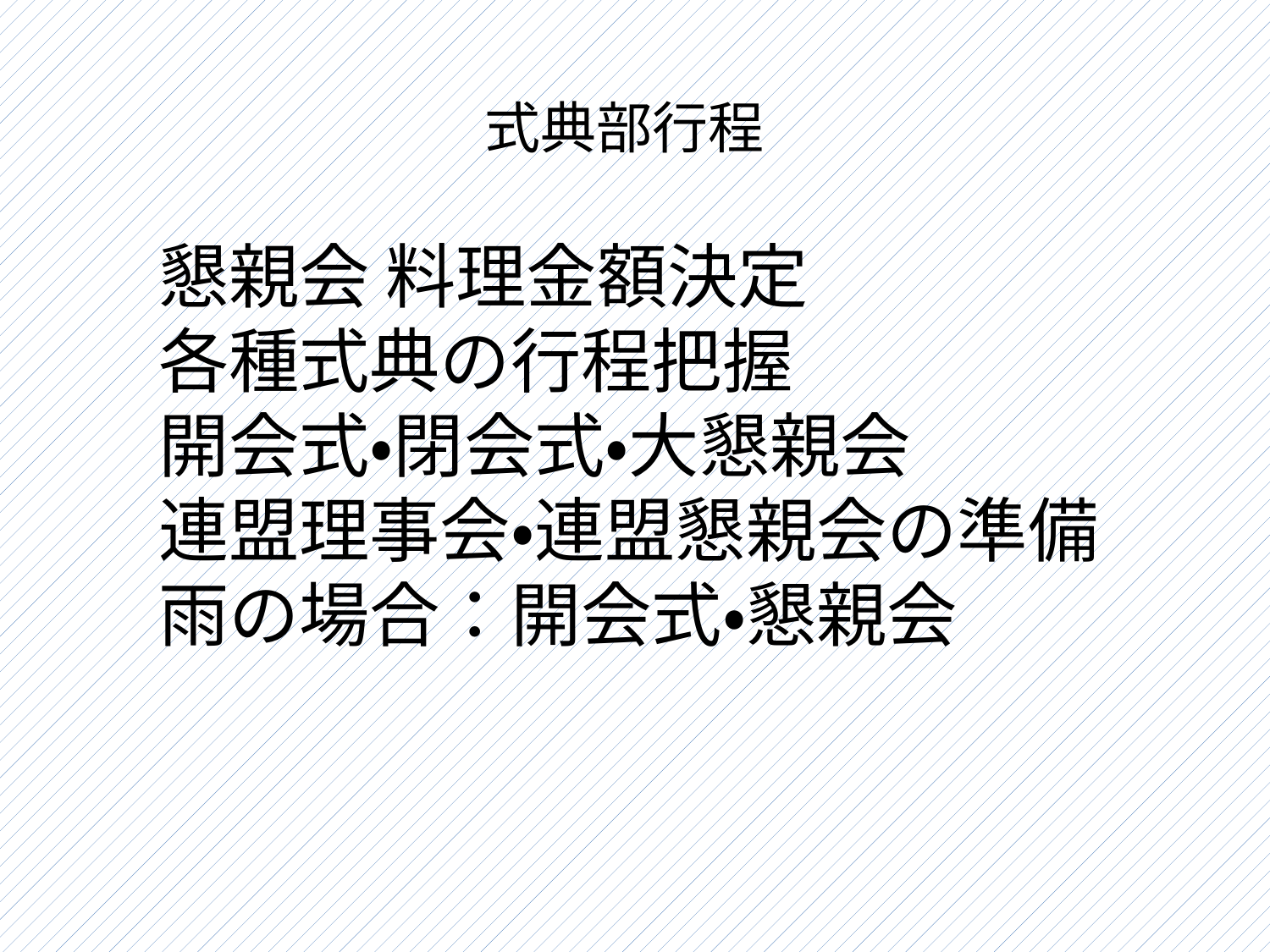

# 式典部行程
懇親会 料理金額決定
各種式典の行程把握
開会式・閉会式・大懇親会
連盟理事会・連盟懇親会の準備
雨の場合：開会式・懇親会